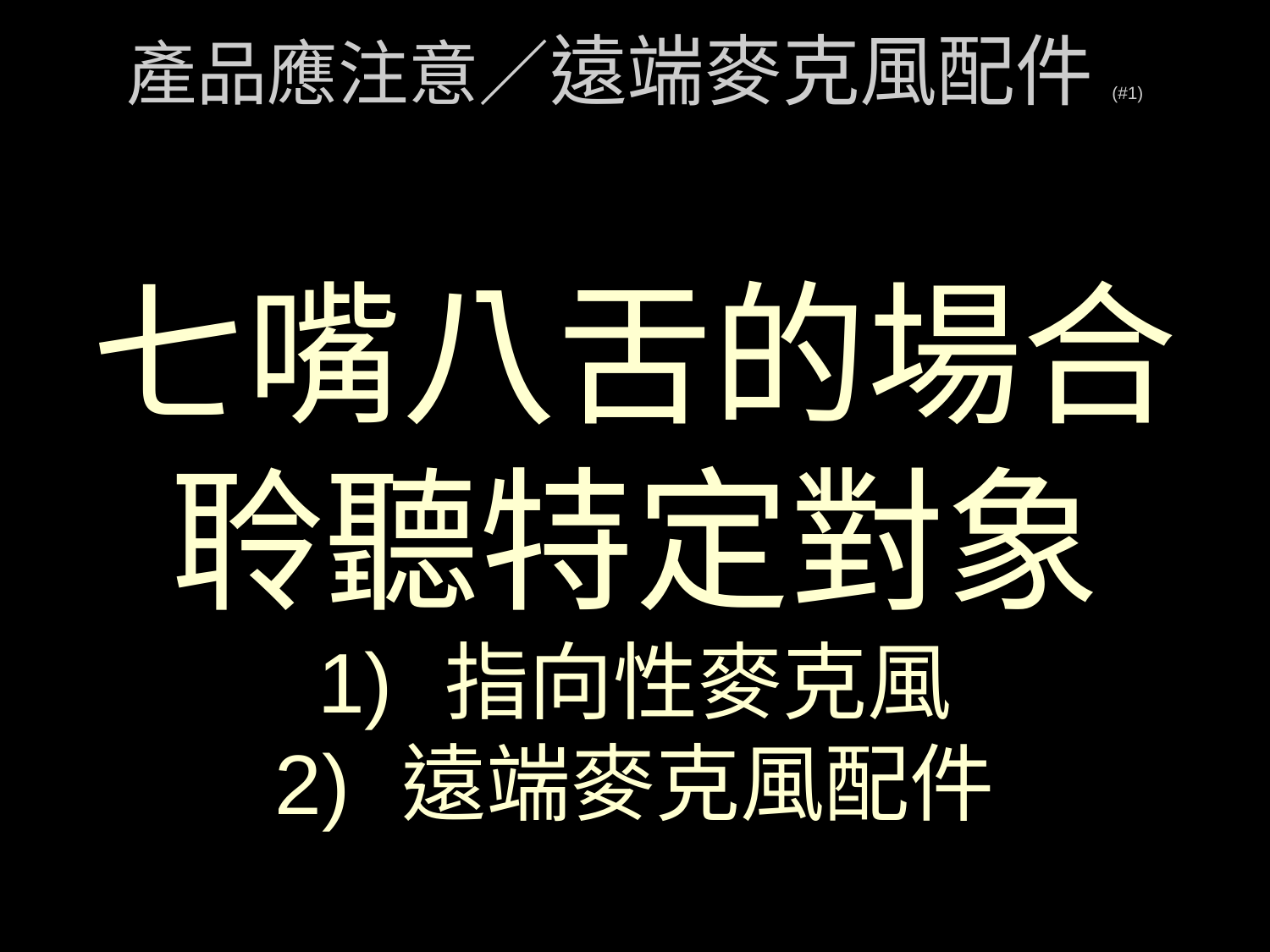

# 產品應注意／遠端麥克風配件(#1)
七嘴八舌的場合
聆聽特定對象
指向性麥克風
遠端麥克風配件